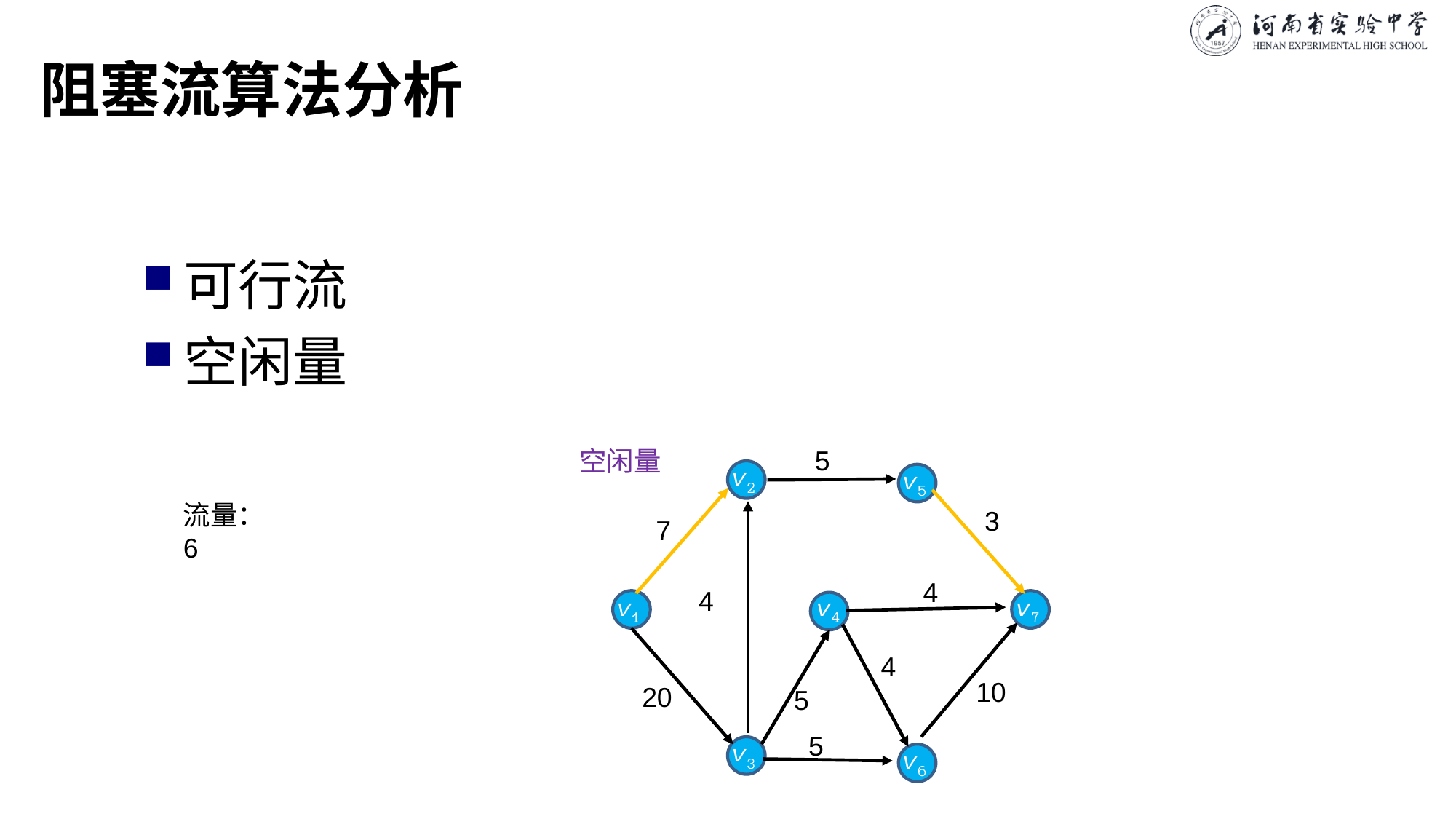

# 阻塞流算法分析
可行流
空闲量
5
空闲量
v2
v5

流量：6
3
7
4
4
v1
v4
v7

4
10
20
5
5
v3

v6